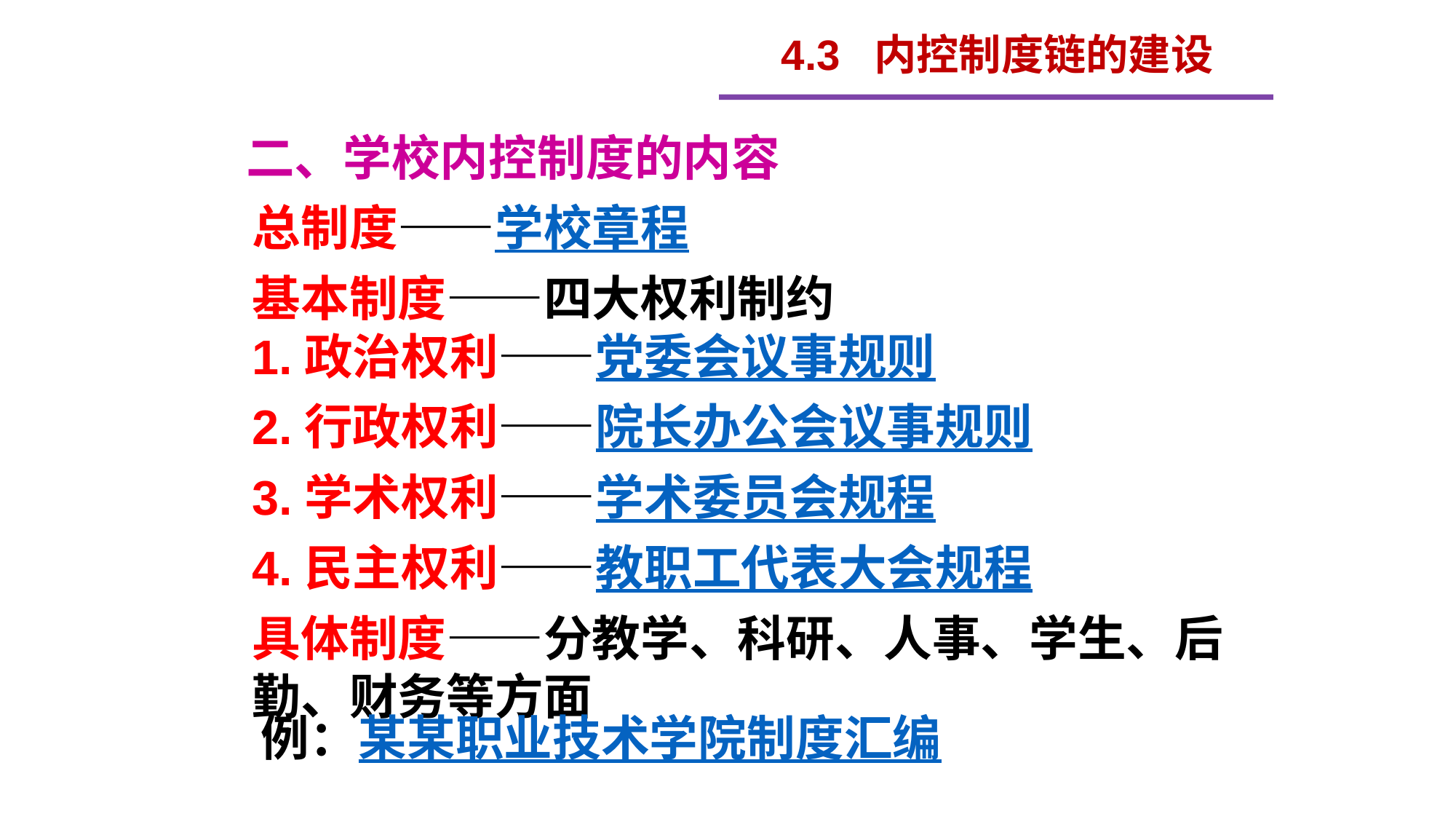

4.3  内控制度链的建设

   二、学校内控制度的内容
总制度——学校章程
基本制度——四大权利制约
1.政治权利——党委会议事规则
2.行政权利——院长办公会议事规则
3.学术权利——学术委员会规程
4.民主权利——教职工代表大会规程
具体制度——分教学、科研、人事、学生、后勤、财务等方面
例：某某职业技术学院制度汇编